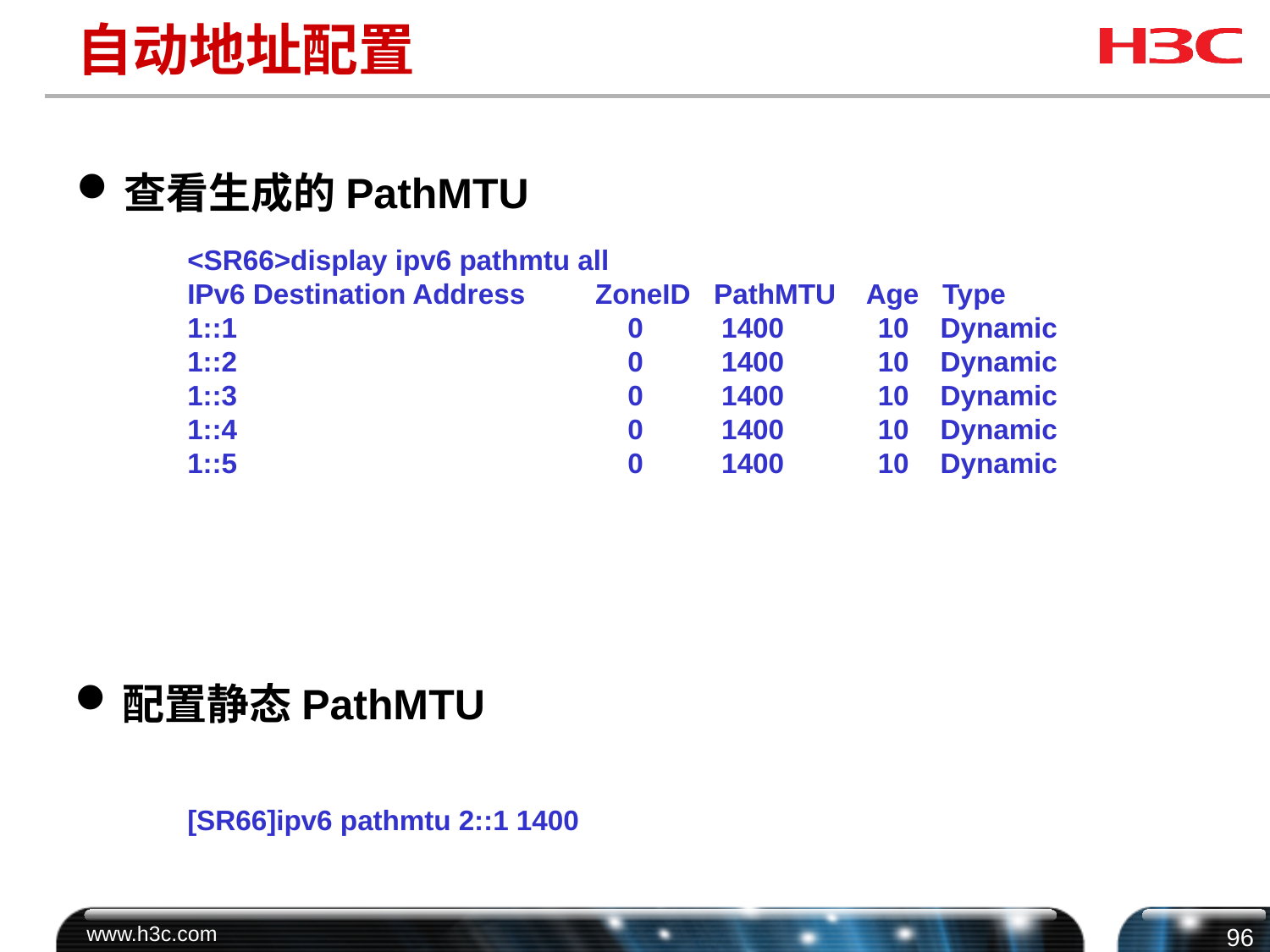

# 自动地址配置
查看生成的PathMTU
<SR66>display ipv6 pathmtu all
IPv6 Destination Address         ZoneID   PathMTU    Age   Type
1::1                                                  0          1400            10    Dynamic
1::2                                                  0          1400            10    Dynamic
1::3                                                  0          1400            10    Dynamic
1::4                                                  0          1400            10    Dynamic
1::5                                                  0          1400            10    Dynamic
配置静态PathMTU
[SR66]ipv6 pathmtu 2::1 1400